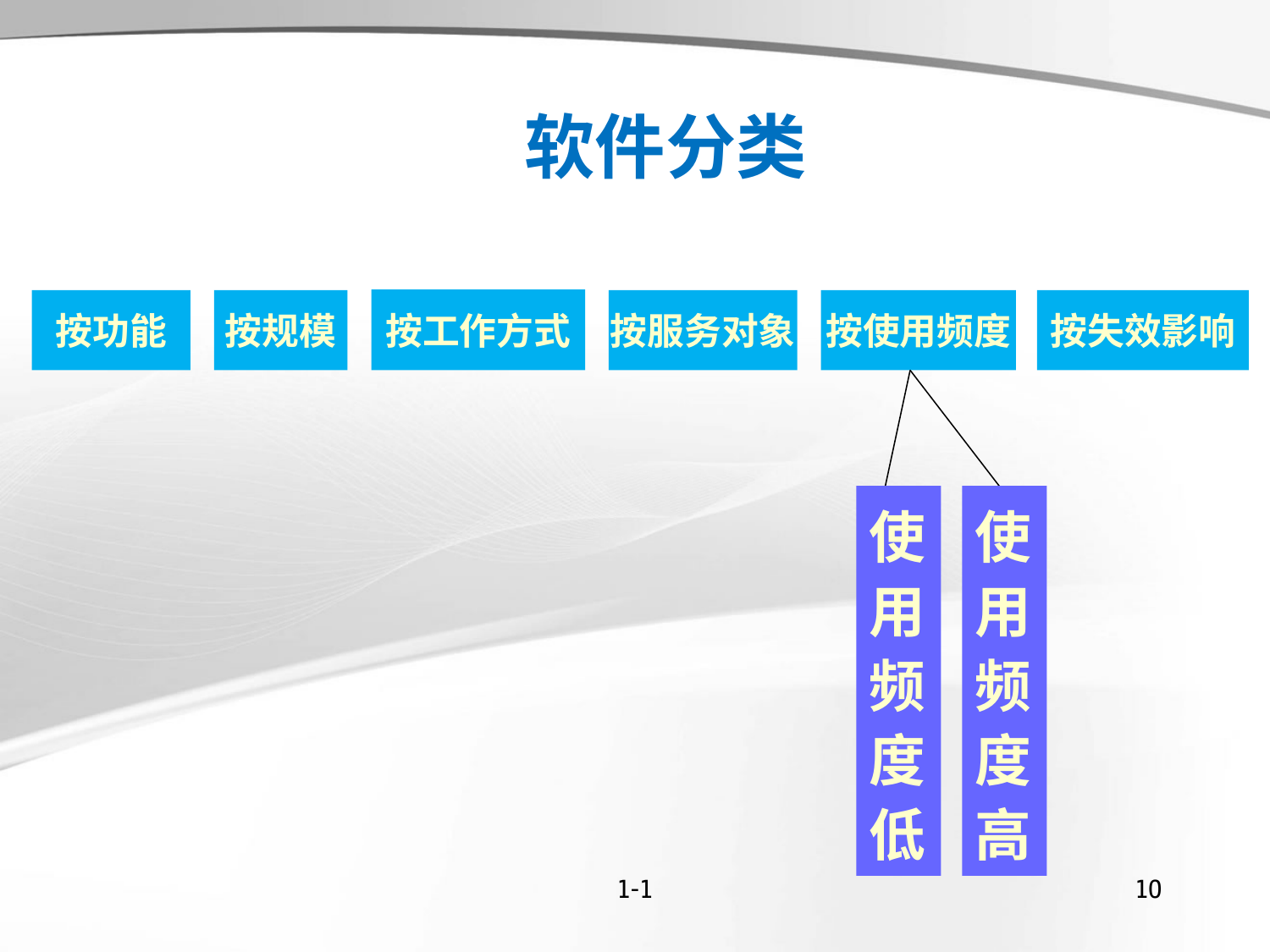

软件分类
按工作方式
按功能
按规模
按服务对象
按使用频度
按失效影响
使
用
频
度
低
使
用
频
度
高
1-1
10